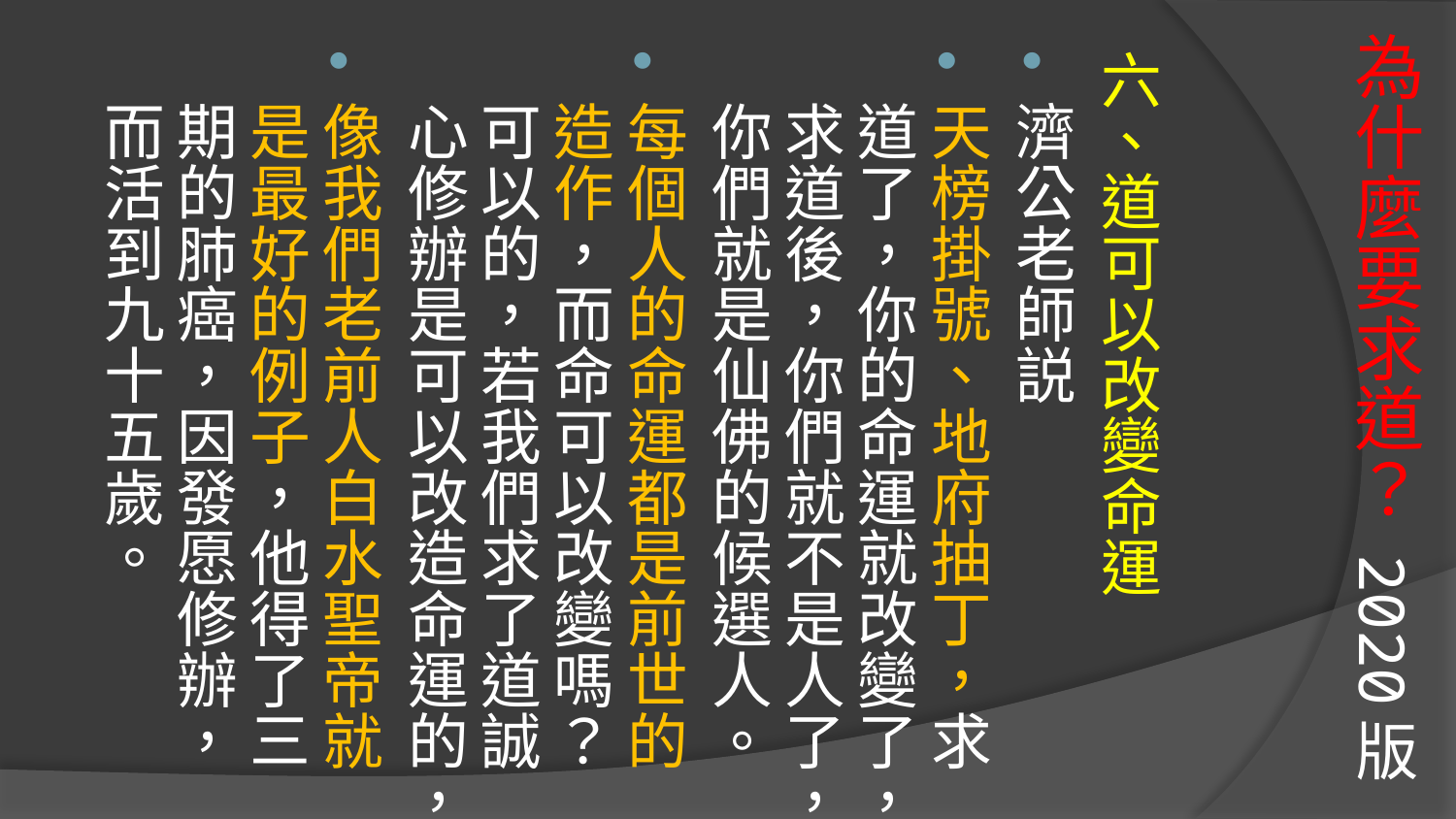

# 為什麼要求道？ 2020版
六、道可以改變命運
濟公老師説
天榜掛號、地府抽丁，求道了，你的命運就改變了，求道後，你們就不是人了，你們就是仙佛的候選人。
每個人的命運都是前世的造作，而命可以改變嗎？可以的，若我們求了道誠心修辦是可以改造命運的，
像我們老前人白水聖帝就是最好的例子，他得了三期的肺癌，因發愿修辦，而活到九十五歲。